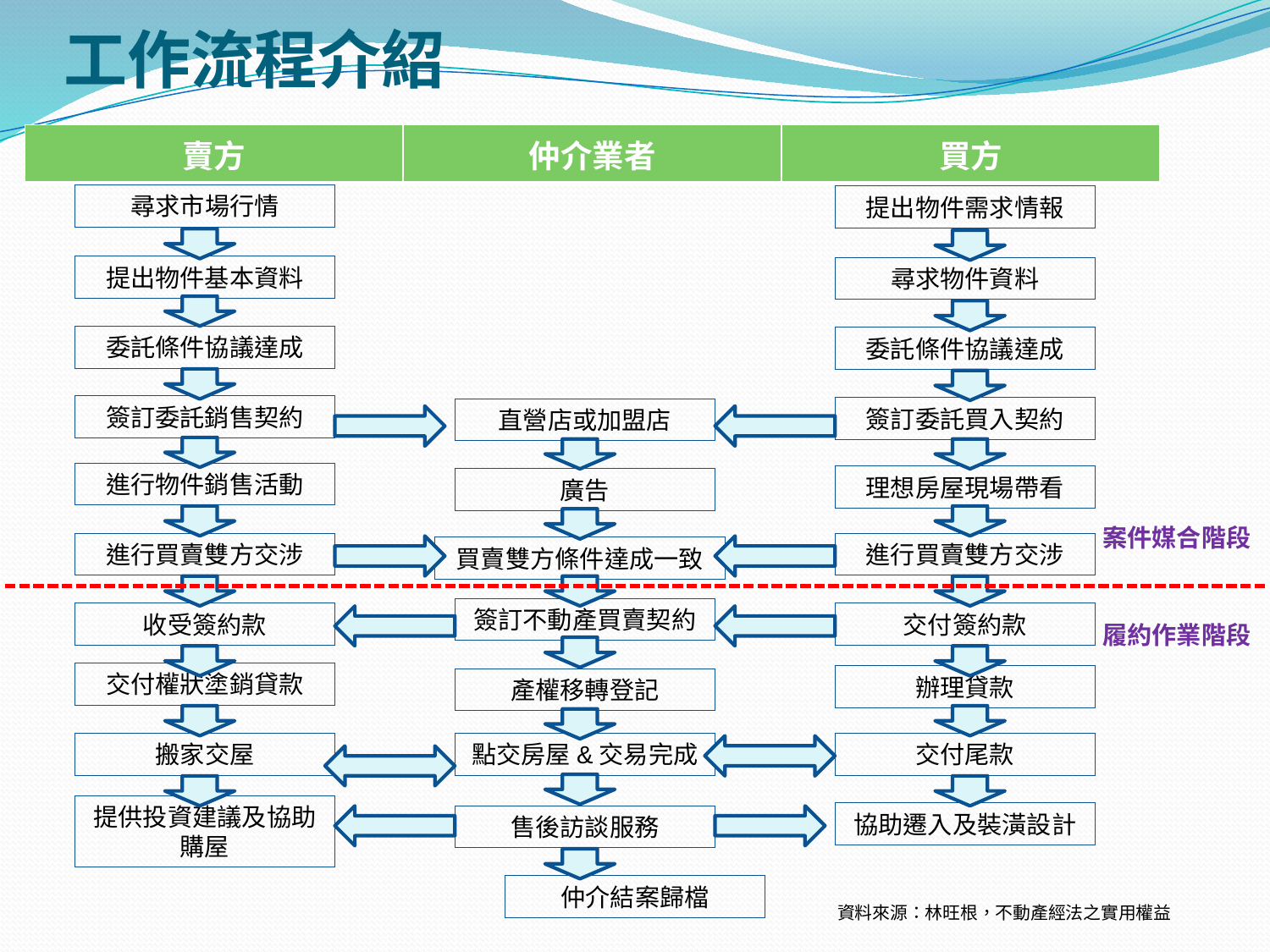

# 工作流程介紹
| 賣方 | 仲介業者 | 買方 |
| --- | --- | --- |
尋求市場行情
提出物件需求情報

提出物件基本資料
尋求物件資料

委託條件協議達成
委託條件協議達成

簽訂委託銷售契約
簽訂委託買入契約
直營店或加盟店

進行物件銷售活動
理想房屋現場帶看
廣告

案件媒合階段
進行買賣雙方交涉
進行買賣雙方交涉

買賣雙方條件達成一致

簽訂不動產買賣契約
收受簽約款
交付簽約款

履約作業階段

交付權狀塗銷貸款
辦理貸款
產權移轉登記

搬家交屋
點交房屋&交易完成
交付尾款

提供投資建議及協助購屋
協助遷入及裝潢設計

售後訪談服務

仲介結案歸檔
資料來源：林旺根，不動產經法之實用權益